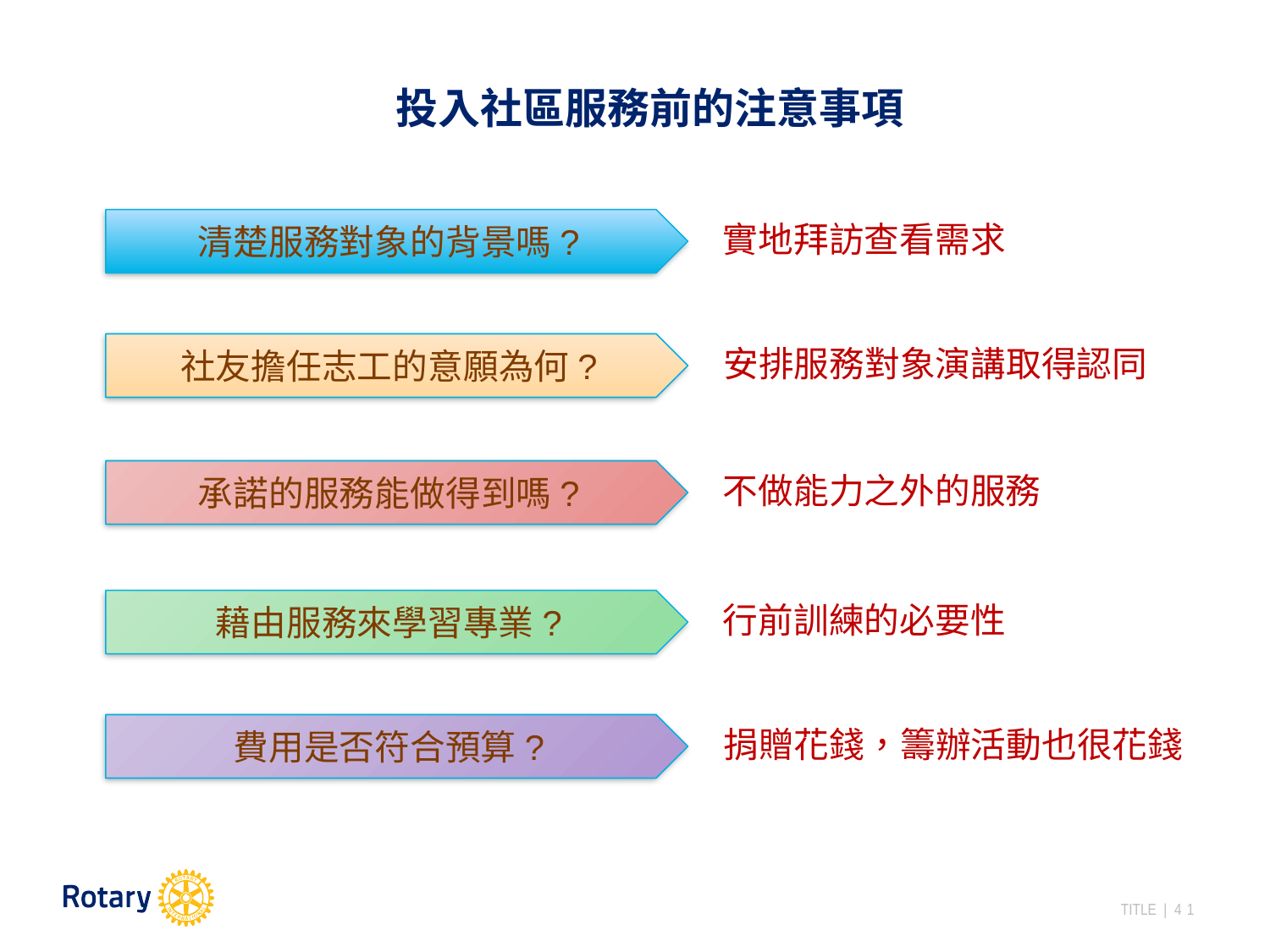

投入社區服務前的注意事項
清楚服務對象的背景嗎?
實地拜訪查看需求
社友擔任志工的意願為何?
安排服務對象演講取得認同
承諾的服務能做得到嗎?
不做能力之外的服務
藉由服務來學習專業?
行前訓練的必要性
費用是否符合預算?
捐贈花錢，籌辦活動也很花錢